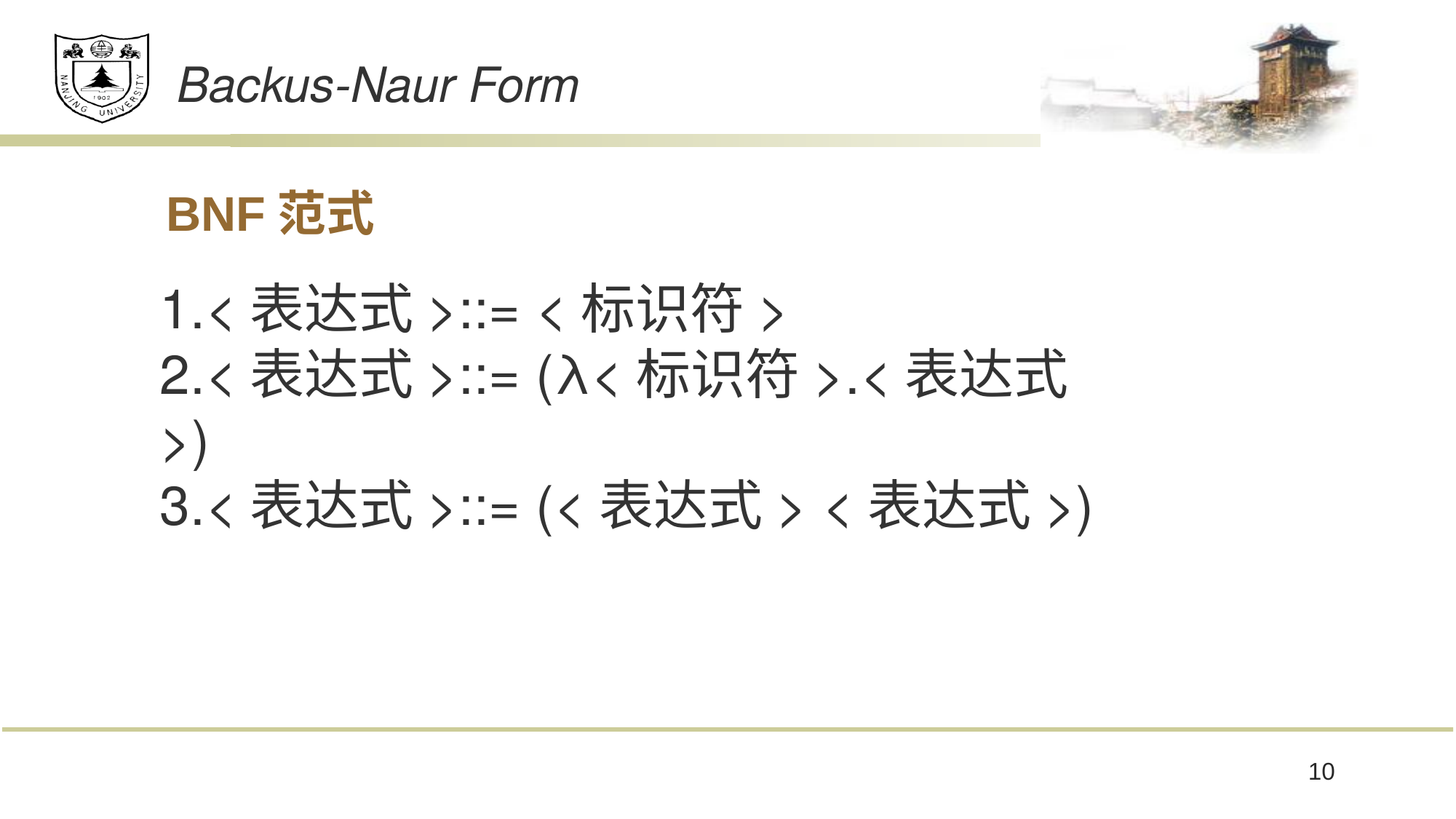

# Backus-Naur Form
      BNF范式

<表达式>::= <标识符>
<表达式>::= (λ<标识符>.<表达式>)
<表达式>::= (<表达式> <表达式>)

10